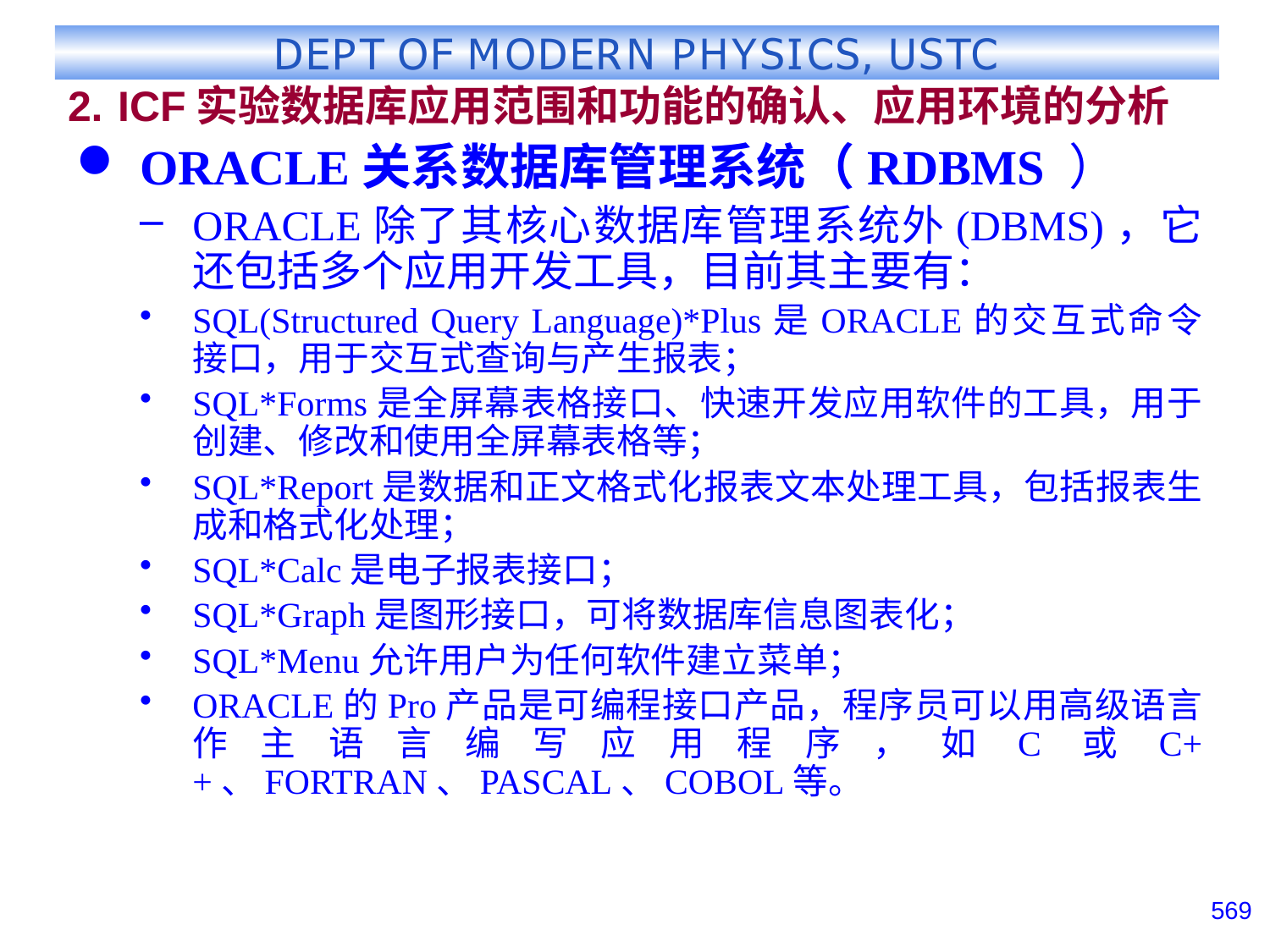

# ICF实验数据库应用范围和功能的确认、应用环境的分析
ORACLE关系数据库管理系统（RDBMS ）
ORACLE除了其核心数据库管理系统外(DBMS)，它还包括多个应用开发工具，目前其主要有：
SQL(Structured Query Language)*Plus是ORACLE的交互式命令接口，用于交互式查询与产生报表；
SQL*Forms是全屏幕表格接口、快速开发应用软件的工具，用于创建、修改和使用全屏幕表格等；
SQL*Report是数据和正文格式化报表文本处理工具，包括报表生成和格式化处理；
SQL*Calc是电子报表接口；
SQL*Graph是图形接口，可将数据库信息图表化；
SQL*Menu允许用户为任何软件建立菜单；
ORACLE的Pro产品是可编程接口产品，程序员可以用高级语言作主语言编写应用程序，如C或C++、FORTRAN、PASCAL、COBOL等。